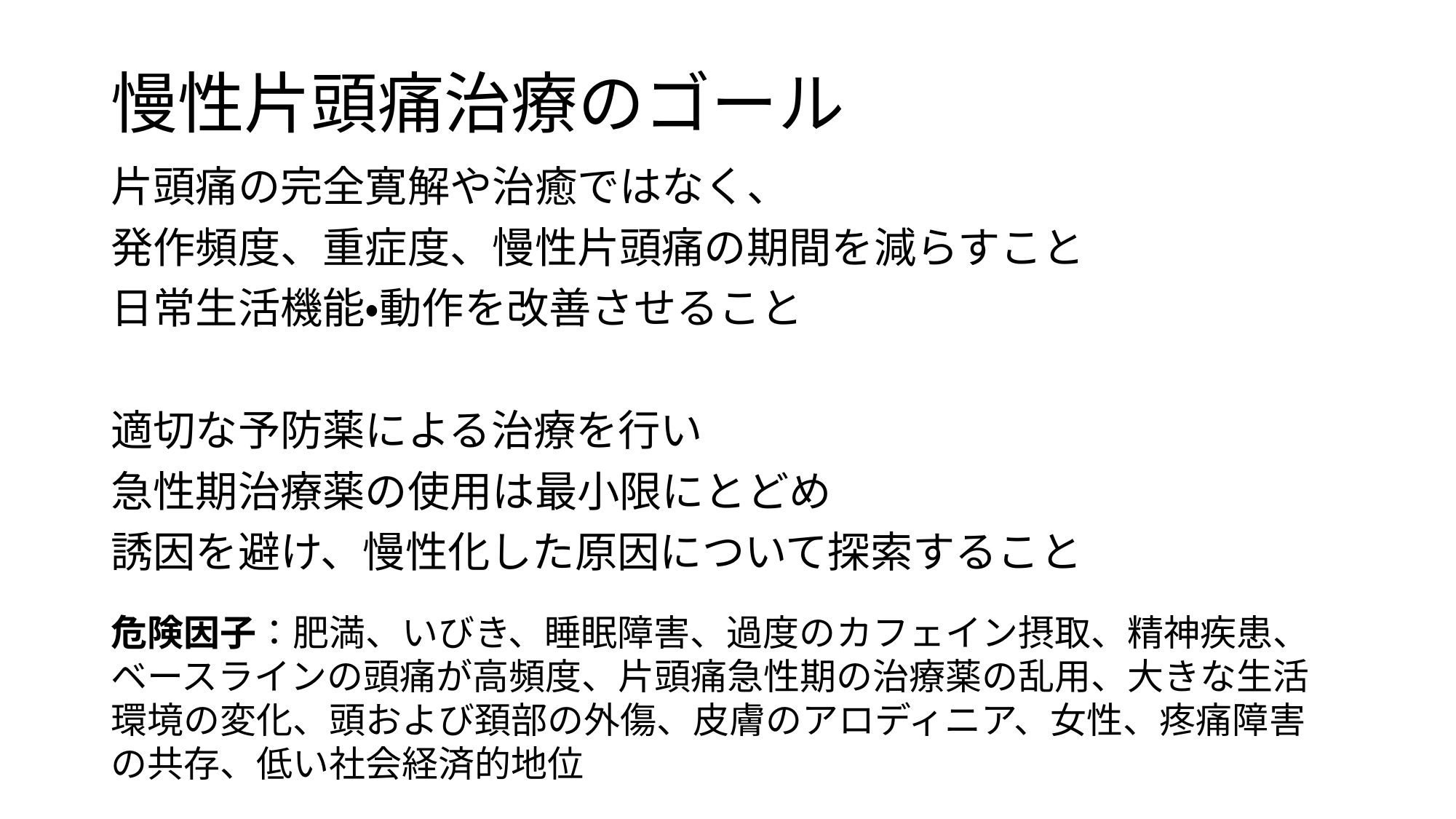

# 慢性片頭痛治療のゴール
片頭痛の完全寛解や治癒ではなく、
発作頻度、重症度、慢性片頭痛の期間を減らすこと
日常生活機能・動作を改善させること

適切な予防薬による治療を行い
急性期治療薬の使用は最小限にとどめ
誘因を避け、慢性化した原因について探索すること
危険因子：肥満、いびき、睡眠障害、過度のカフェイン摂取、精神疾患、ベースラインの頭痛が高頻度、片頭痛急性期の治療薬の乱用、大きな生活環境の変化、頭および頚部の外傷、皮膚のアロディニア、女性、疼痛障害の共存、低い社会経済的地位